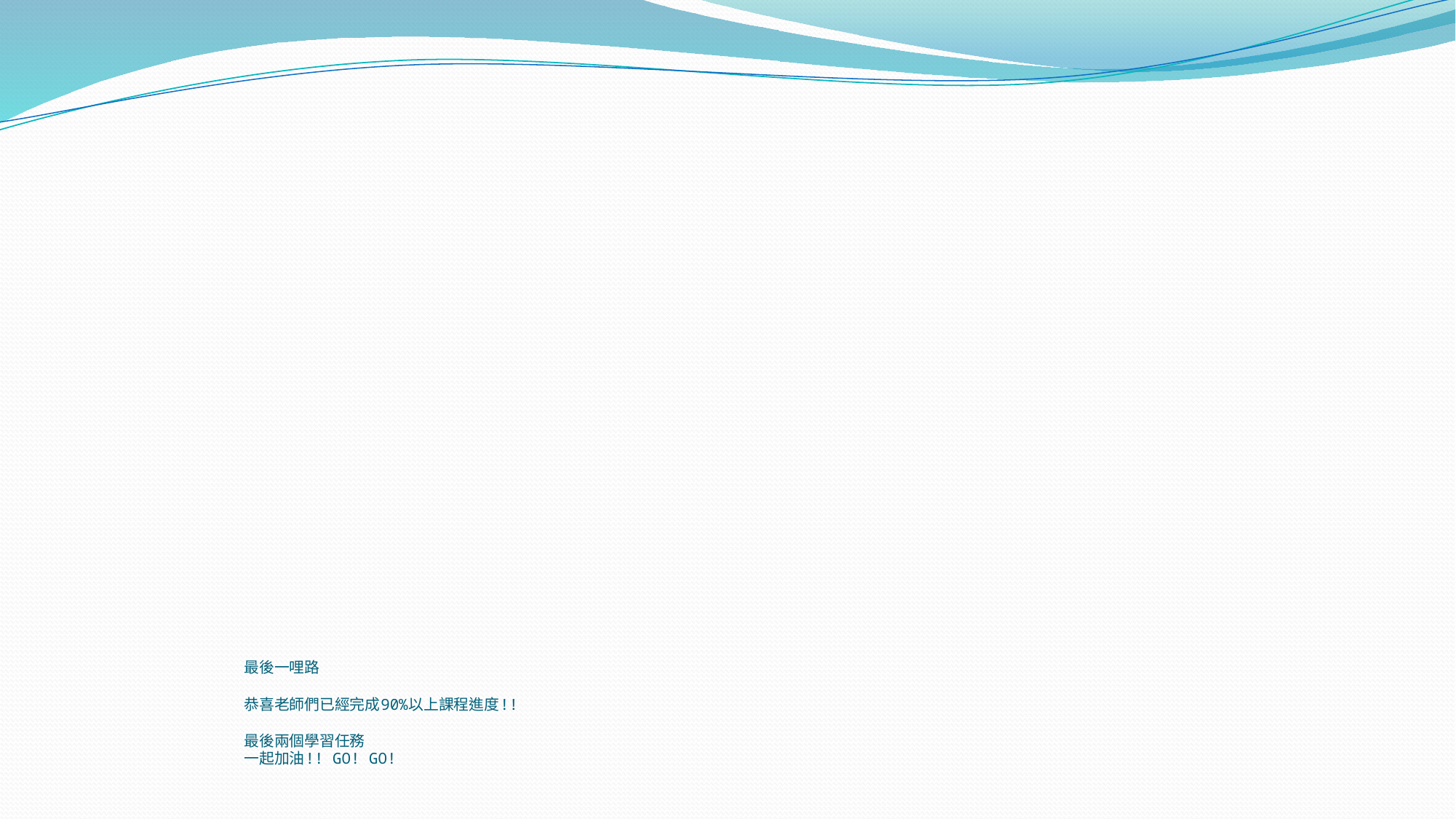

# 最後一哩路 恭喜老師們已經完成90%以上課程進度!! 最後兩個學習任務 一起加油!! GO! GO!